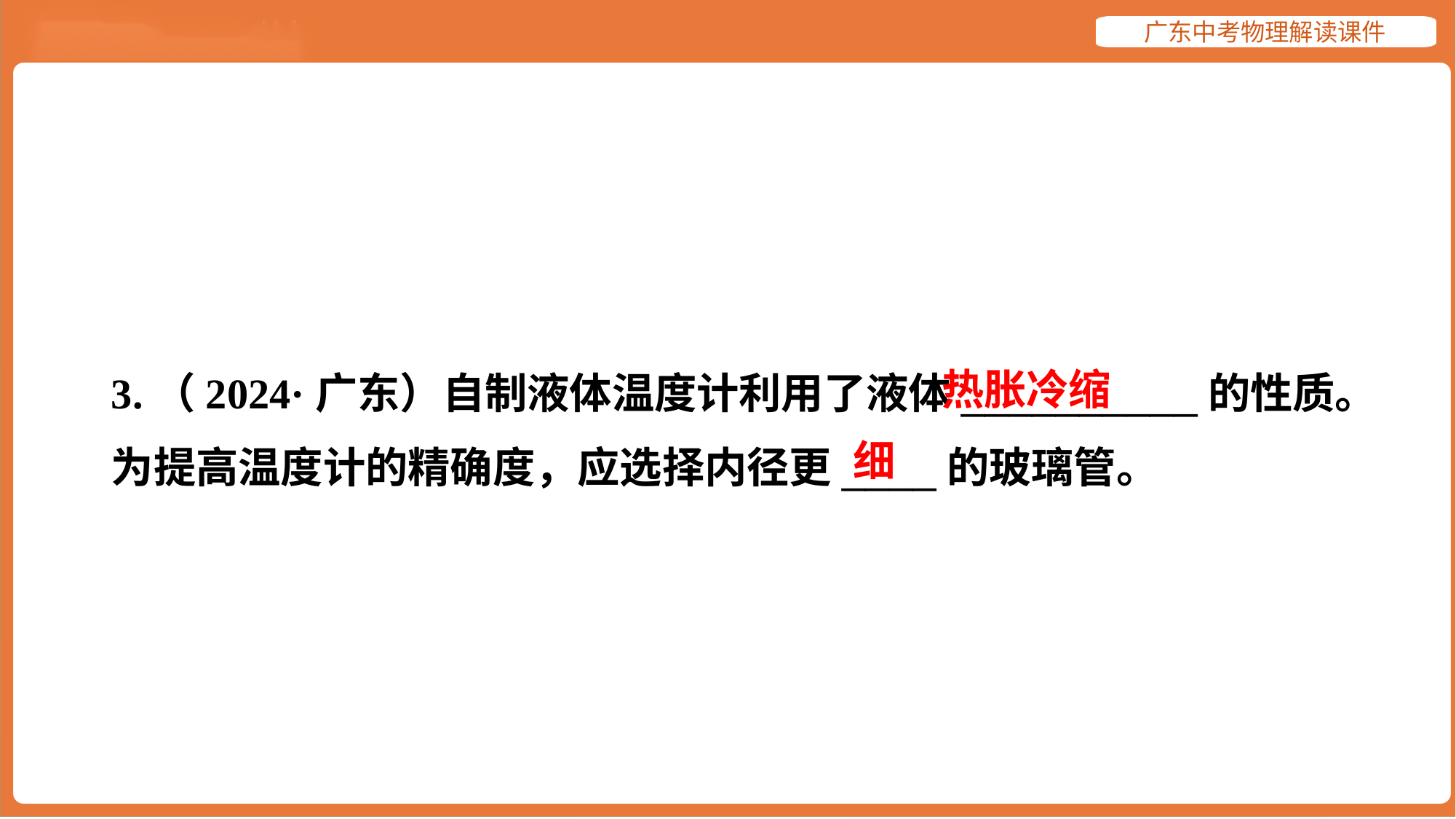

热胀冷缩
3.（2024·广东）自制液体温度计利用了液体__________的性质。
为提高温度计的精确度，应选择内径更____的玻璃管。
细